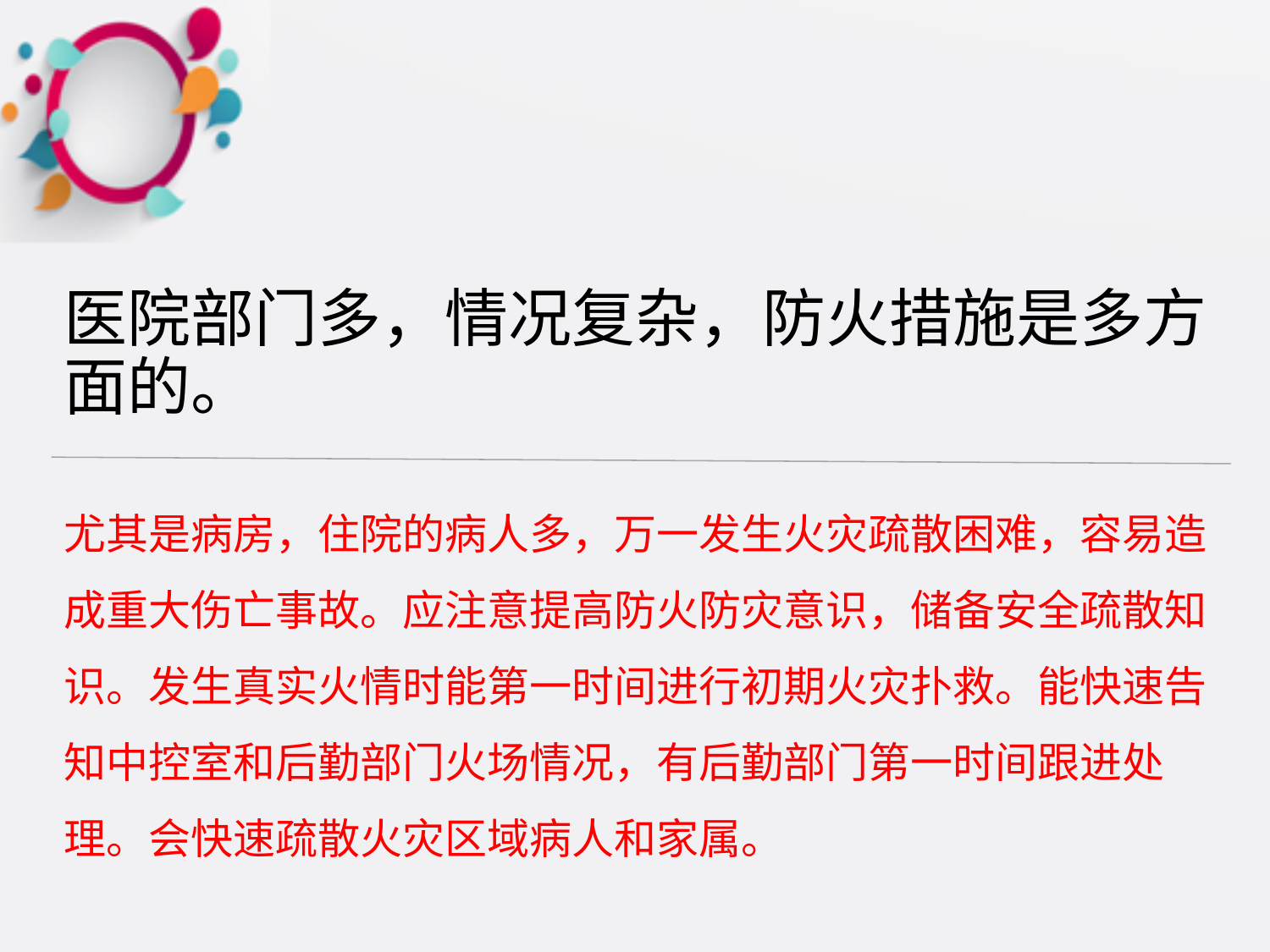

医院部门多，情况复杂，防火措施是多方面的。
尤其是病房，住院的病人多，万一发生火灾疏散困难，容易造成重大伤亡事故。应注意提高防火防灾意识，储备安全疏散知识。发生真实火情时能第一时间进行初期火灾扑救。能快速告知中控室和后勤部门火场情况，有后勤部门第一时间跟进处理。会快速疏散火灾区域病人和家属。